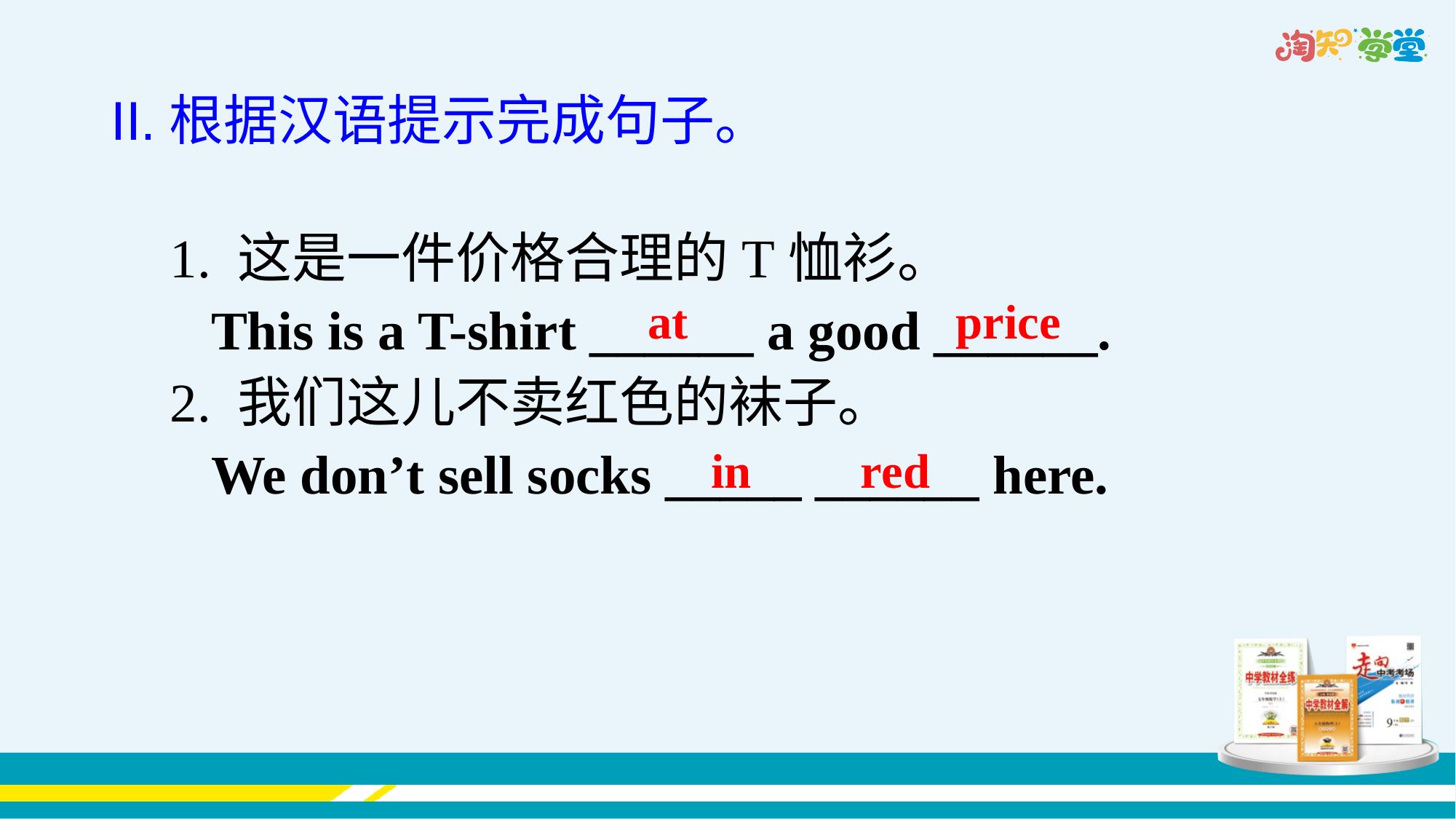

# II.根据汉语提示完成句子。
1. 这是一件价格合理的T恤衫。
   This is a T-shirt ______ a good ______.
2. 我们这儿不卖红色的袜子。
   We don’t sell socks _____ ______ here.
at                      price
in         red